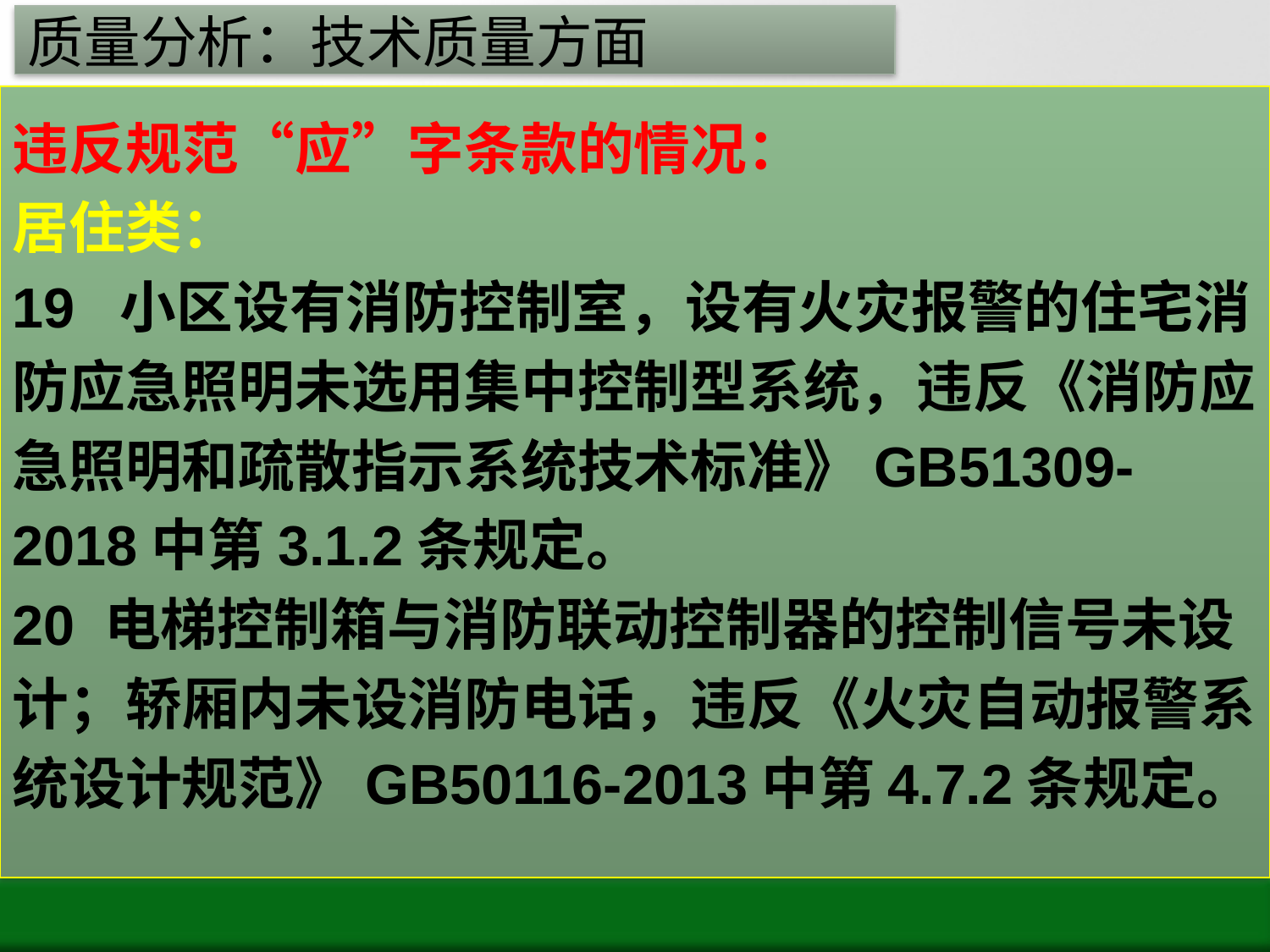

# 质量分析：技术质量方面
违反规范“应”字条款的情况：
居住类：
19  小区设有消防控制室，设有火灾报警的住宅消防应急照明未选用集中控制型系统，违反《消防应急照明和疏散指示系统技术标准》GB51309-2018中第3.1.2条规定。
20 电梯控制箱与消防联动控制器的控制信号未设计；轿厢内未设消防电话，违反《火灾自动报警系统设计规范》GB50116-2013中第4.7.2条规定。